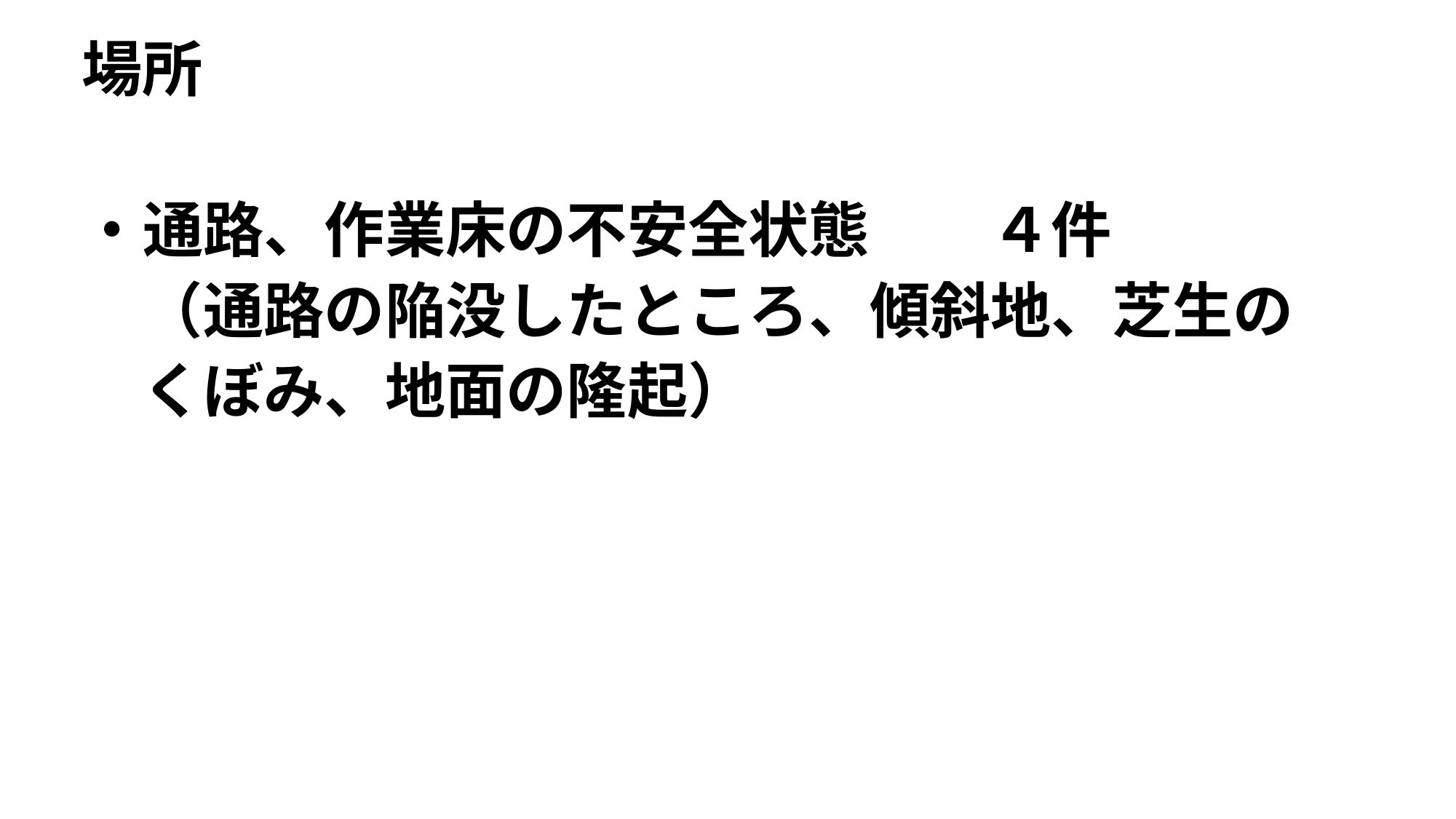

場所

・通路、作業床の不安全状態　　４件
　（通路の陥没したところ、傾斜地、芝生の
　くぼみ、地面の隆起）